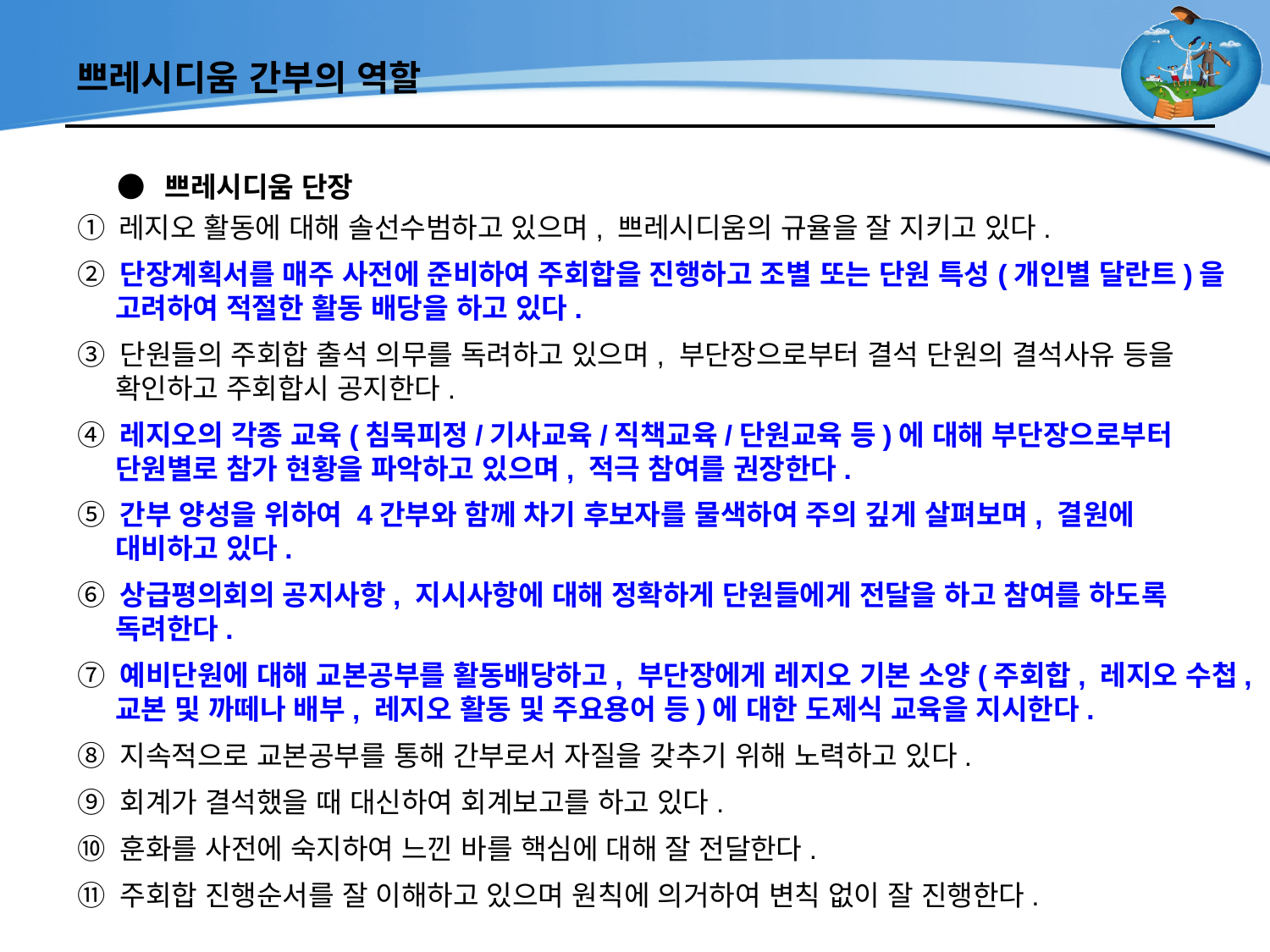

# 쁘레시디움 간부의 역할
●  쁘레시디움 단장
① 레지오 활동에 대해 솔선수범하고 있으며, 쁘레시디움의 규율을 잘 지키고 있다.

② 단장계획서를 매주 사전에 준비하여 주회합을 진행하고 조별 또는 단원 특성(개인별 달란트)을 고려하여 적절한 활동 배당을 하고 있다.

③ 단원들의 주회합 출석 의무를 독려하고 있으며, 부단장으로부터 결석 단원의 결석사유 등을 확인하고 주회합시 공지한다.

④ 레지오의 각종 교육(침묵피정/기사교육/직책교육/단원교육 등)에 대해 부단장으로부터 단원별로 참가 현황을 파악하고 있으며, 적극 참여를 권장한다.

⑤ 간부 양성을 위하여 4간부와 함께 차기 후보자를 물색하여 주의 깊게 살펴보며, 결원에 대비하고 있다.

⑥ 상급평의회의 공지사항, 지시사항에 대해 정확하게 단원들에게 전달을 하고 참여를 하도록 독려한다.

⑦ 예비단원에 대해 교본공부를 활동배당하고, 부단장에게 레지오 기본 소양(주회합, 레지오 수첩,교본 및 까떼나 배부, 레지오 활동 및 주요용어 등)에 대한 도제식 교육을 지시한다.

⑧ 지속적으로 교본공부를 통해 간부로서 자질을 갖추기 위해 노력하고 있다.

⑨ 회계가 결석했을 때 대신하여 회계보고를 하고 있다.

⑩ 훈화를 사전에 숙지하여 느낀 바를 핵심에 대해 잘 전달한다.

⑪ 주회합 진행순서를 잘 이해하고 있으며 원칙에 의거하여 변칙 없이 잘 진행한다.